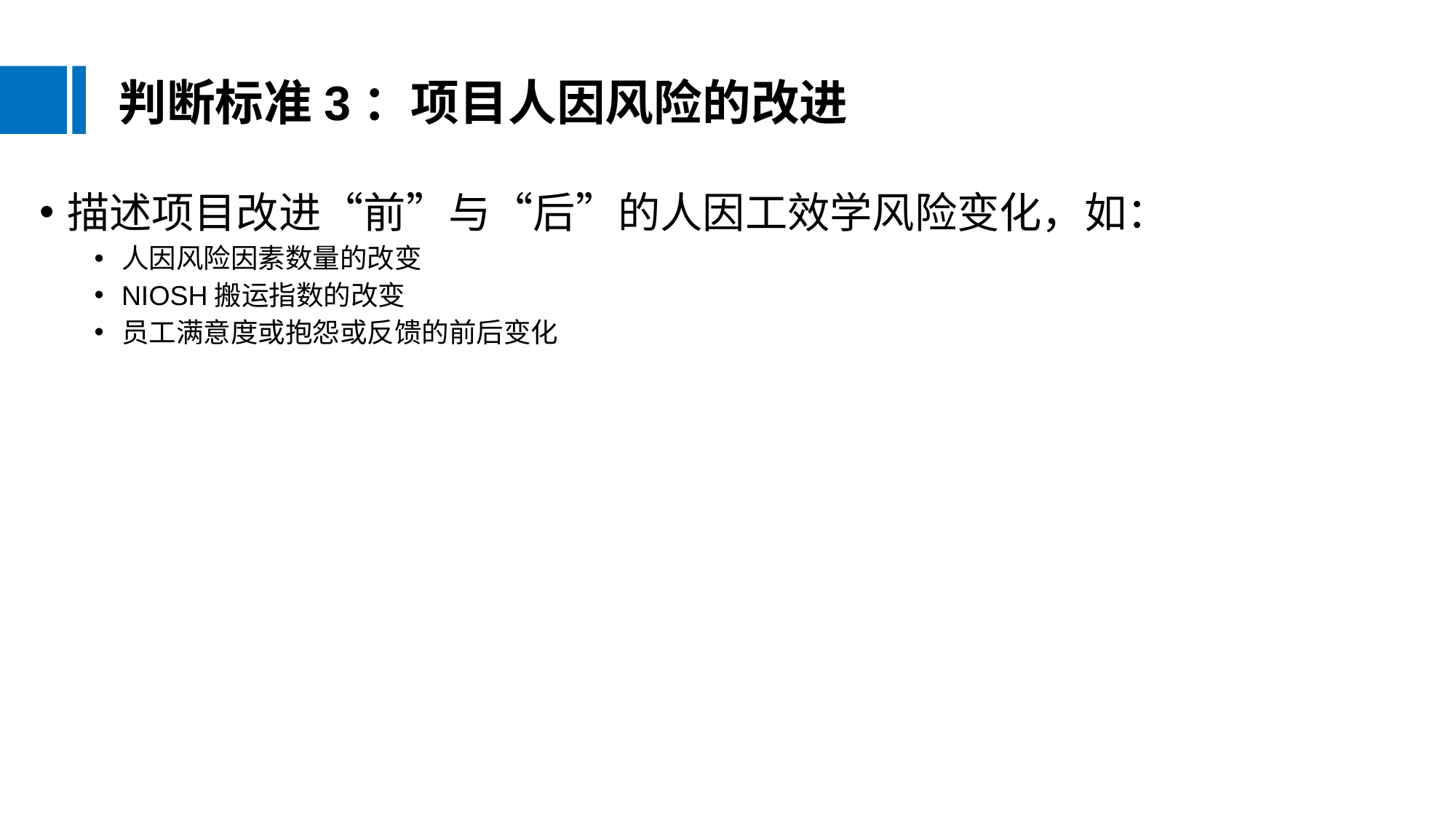

判断标准3：项目人因风险的改进
描述项目改进“前”与“后”的人因工效学风险变化，如：
人因风险因素数量的改变
NIOSH搬运指数的改变
员工满意度或抱怨或反馈的前后变化